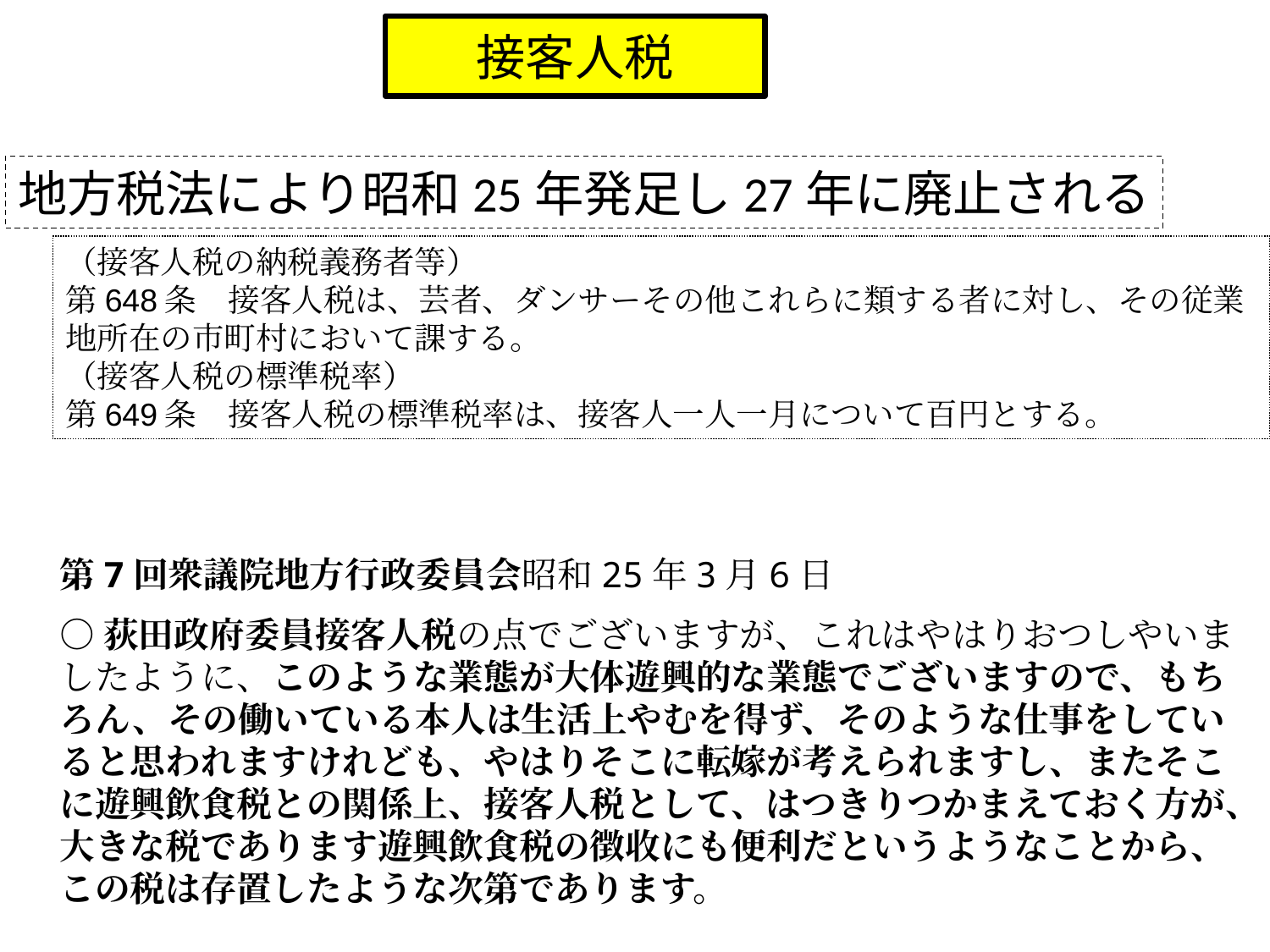

接客人税
地方税法により昭和25年発足し27年に廃止される
（接客人税の納税義務者等）
第648条　接客人税は、芸者、ダンサーその他これらに類する者に対し、その従業地所在の市町村において課する。
（接客人税の標準税率）
第649条　接客人税の標準税率は、接客人一人一月について百円とする。
第7回衆議院地方行政委員会昭和25年3月6日
○荻田政府委員接客人税の点でございますが、これはやはりおつしやいましたように、このような業態が大体遊興的な業態でございますので、もちろん、その働いている本人は生活上やむを得ず、そのような仕事をしていると思われますけれども、やはりそこに転嫁が考えられますし、またそこに遊興飲食税との関係上、接客人税として、はつきりつかまえておく方が、大きな税であります遊興飲食税の徴收にも便利だというようなことから、この税は存置したような次第であります。